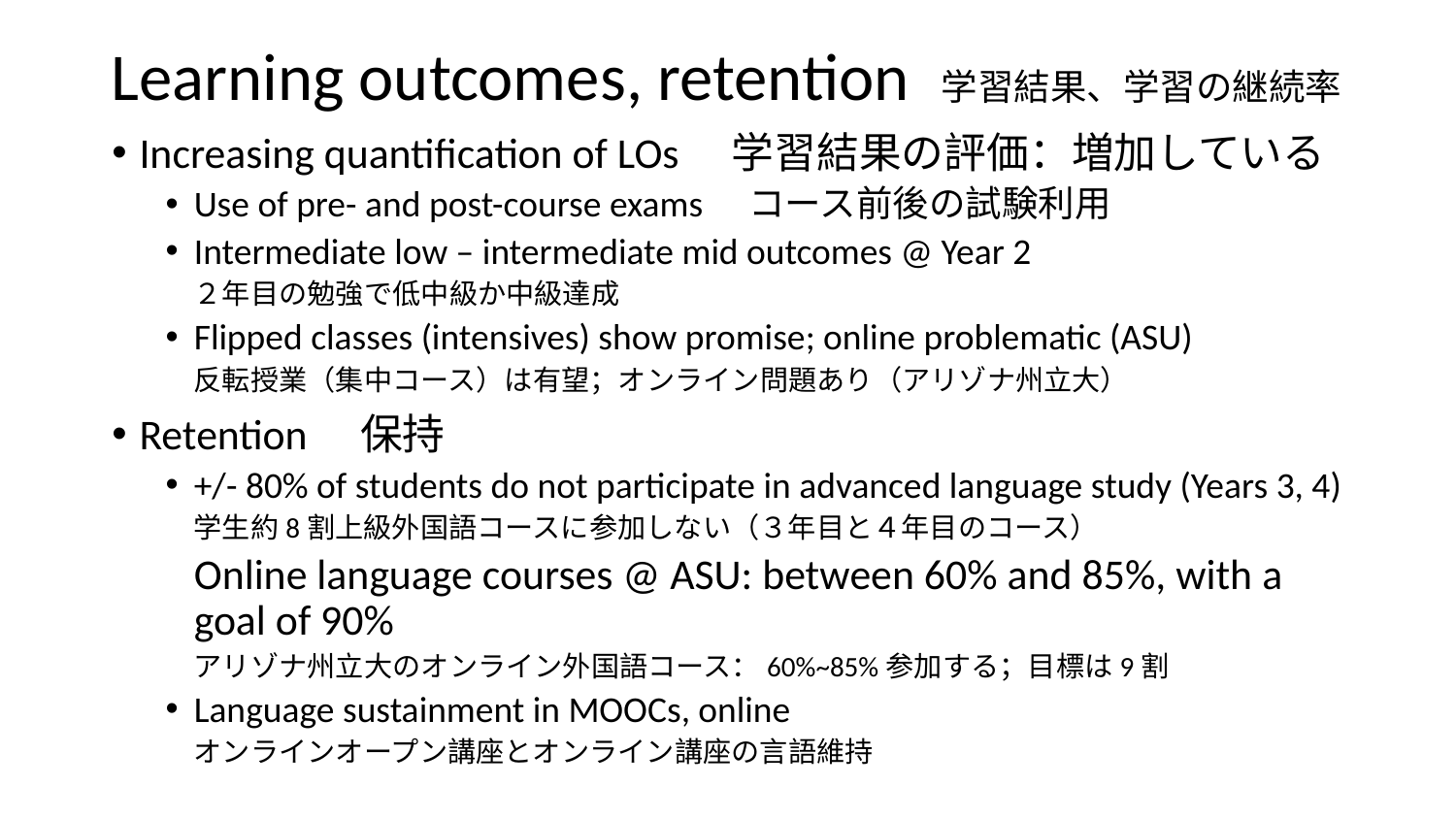

# Learning outcomes, retention 学習結果、学習の継続率
Increasing quantification of LOs　学習結果の評価：増加している
Use of pre- and post-course exams　コース前後の試験利用
Intermediate low – intermediate mid outcomes @ Year 2
２年目の勉強で低中級か中級達成
Flipped classes (intensives) show promise; online problematic (ASU)
反転授業（集中コース）は有望；オンライン問題あり（アリゾナ州立大）
Retention　保持
+/- 80% of students do not participate in advanced language study (Years 3, 4)
学生約8割上級外国語コースに参加しない（３年目と４年目のコース）
Online language courses @ ASU: between 60% and 85%, with a goal of 90%
アリゾナ州立大のオンライン外国語コース：60%~85%参加する；目標は9割
Language sustainment in MOOCs, online
オンラインオープン講座とオンライン講座の言語維持